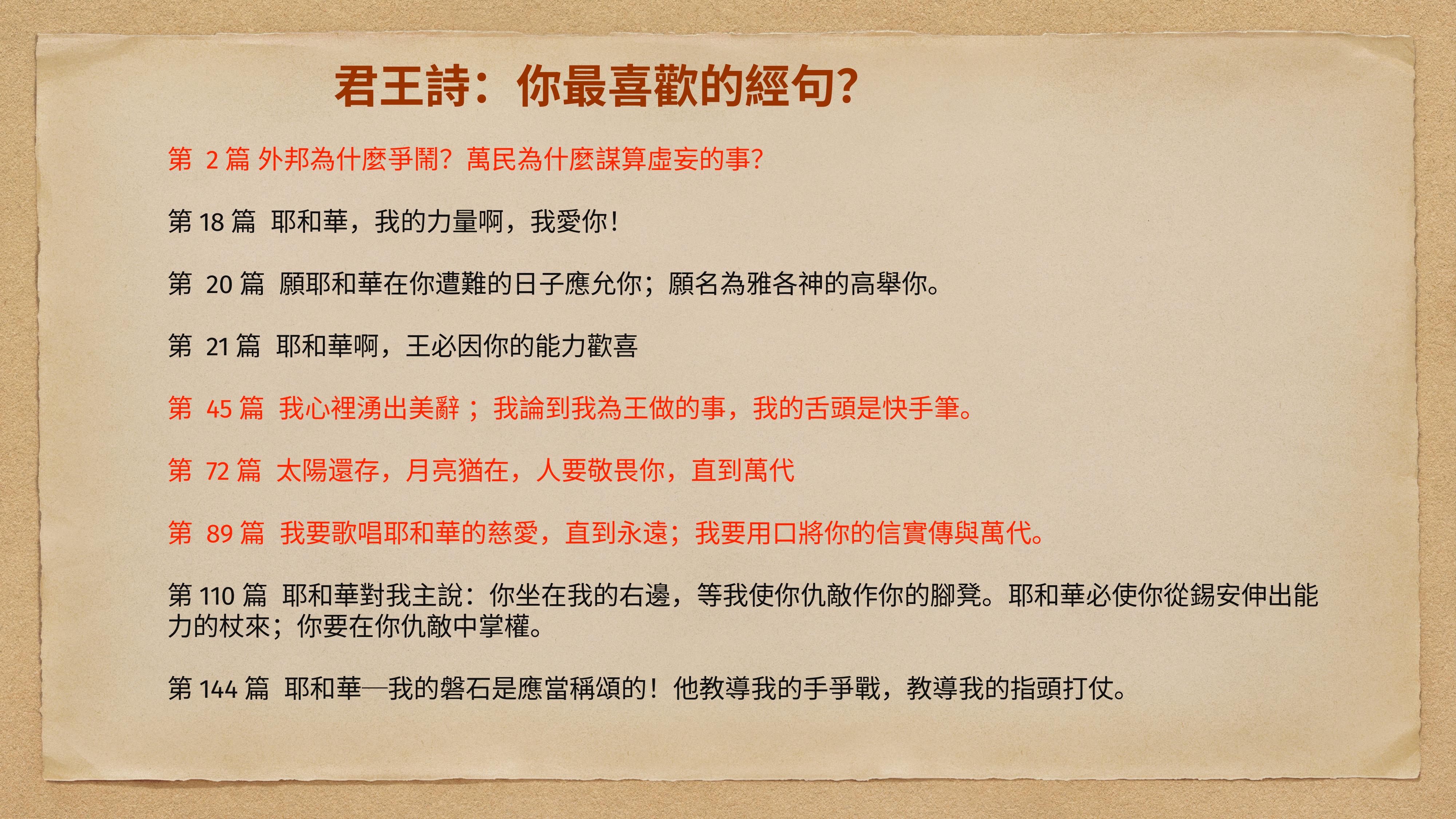

# 君王詩：你最喜歡的經句？
第 2篇 外邦為什麼爭鬧？萬民為什麼謀算虛妄的事？

第18篇  耶和華，我的力量啊，我愛你！

第 20篇  願耶和華在你遭難的日子應允你；願名為雅各神的高舉你。

第 21篇  耶和華啊，王必因你的能力歡喜

第 45篇  我心裡湧出美辭 ；我論到我為王做的事，我的舌頭是快手筆。

第 72篇  太陽還存，月亮猶在，人要敬畏你，直到萬代

第 89篇  我要歌唱耶和華的慈愛，直到永遠；我要用口將你的信實傳與萬代。

第110篇  耶和華對我主說：你坐在我的右邊，等我使你仇敵作你的腳凳。耶和華必使你從錫安伸出能力的杖來；你要在你仇敵中掌權。

第144篇  耶和華─我的磐石是應當稱頌的！他教導我的手爭戰，教導我的指頭打仗。